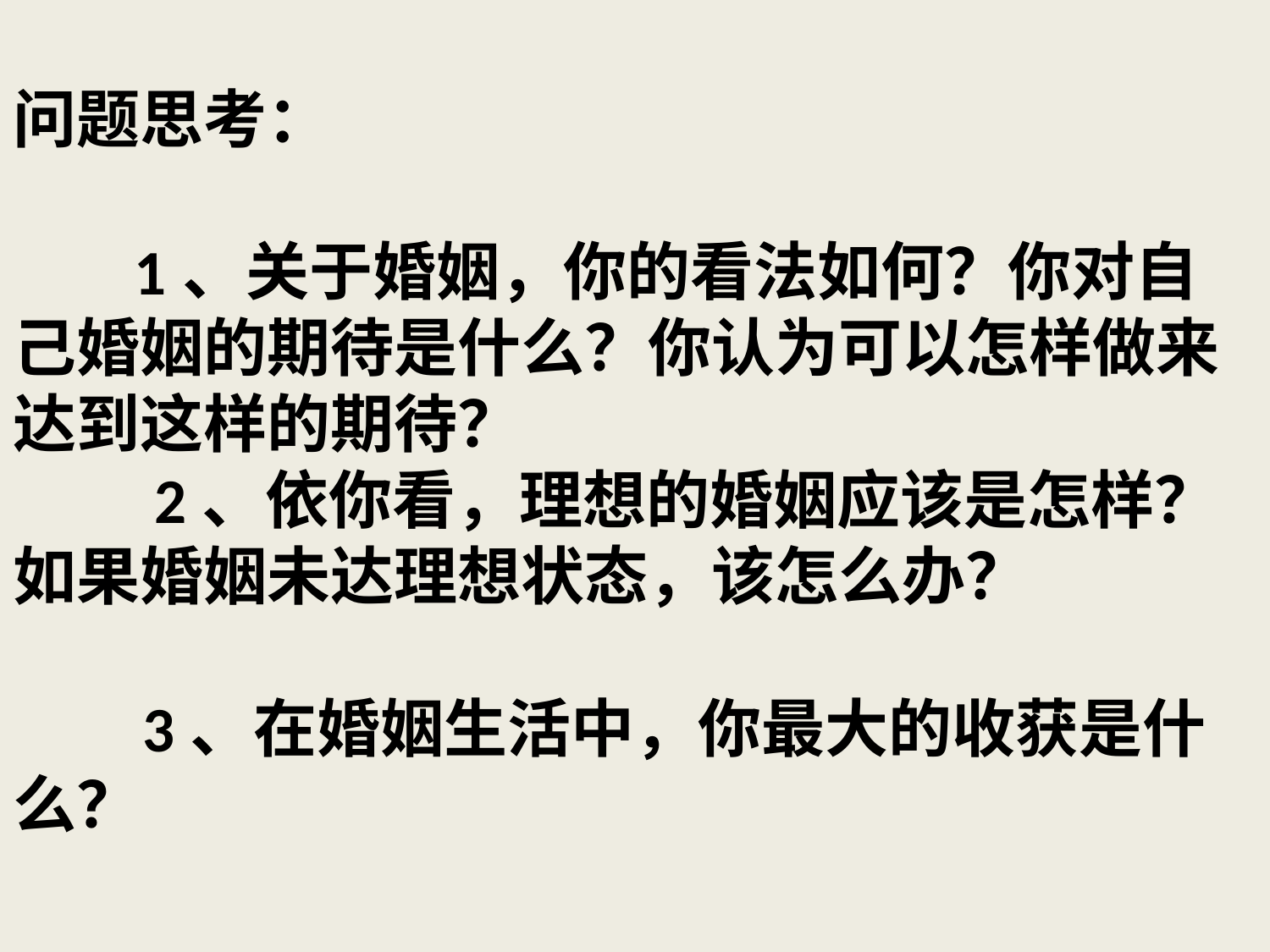

# 问题思考： 　   1、关于婚姻，你的看法如何？你对自己婚姻的期待是什么？你认为可以怎样做来达到这样的期待？ 　　2、依你看，理想的婚姻应该是怎样？如果婚姻未达理想状态，该怎么办？ 3、在婚姻生活中，你最大的收获是什么？